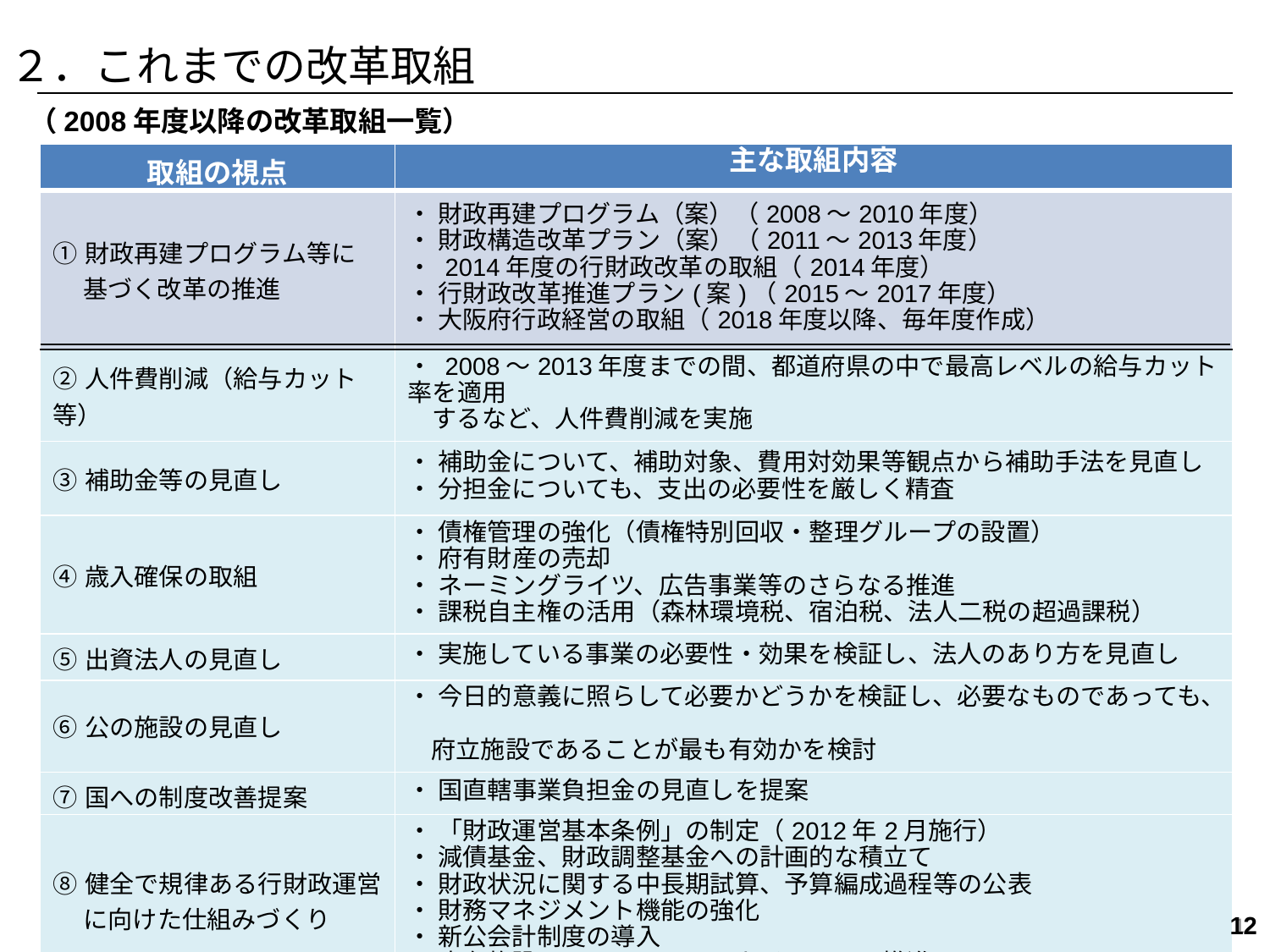

２．これまでの改革取組
（2008年度以降の改革取組一覧）
| 取組の視点 | 主な取組内容 |
| --- | --- |
| ①財政再建プログラム等に 　 基づく改革の推進 | ・ 財政再建プログラム（案）（2008～2010年度） ・ 財政構造改革プラン（案）（2011～2013年度） ・ 2014年度の行財政改革の取組（2014年度） ・ 行財政改革推進プラン(案)（2015～2017年度） ・ 大阪府行政経営の取組（2018年度以降、毎年度作成） |
| ②人件費削減（給与カット等） | ・ 2008～2013年度までの間、都道府県の中で最高レベルの給与カット率を適用 　するなど、人件費削減を実施 |
| ③補助金等の見直し | ・ 補助金について、補助対象、費用対効果等観点から補助手法を見直し ・ 分担金についても、支出の必要性を厳しく精査 |
| ④歳入確保の取組 | ・ 債権管理の強化（債権特別回収・整理グループの設置） ・ 府有財産の売却　 ・ ネーミングライツ、広告事業等のさらなる推進 ・ 課税自主権の活用（森林環境税、宿泊税、法人二税の超過課税） |
| ⑤出資法人の見直し | ・ 実施している事業の必要性・効果を検証し、法人のあり方を見直し |
| ⑥公の施設の見直し | ・ 今日的意義に照らして必要かどうかを検証し、必要なものであっても、　 府立施設であることが最も有効かを検討 |
| ⑦国への制度改善提案 | ・ 国直轄事業負担金の見直しを提案 |
| ⑧健全で規律ある行財政運営 　 に向けた仕組みづくり | ・ 「財政運営基本条例」の制定（2012年2月施行） ・ 減債基金、財政調整基金への計画的な積立て ・ 財政状況に関する中長期試算、予算編成過程等の公表 ・ 財務マネジメント機能の強化　　 ・ 新公会計制度の導入 ・ 府有施設のファシリティマネジメントの推進 |
12
12